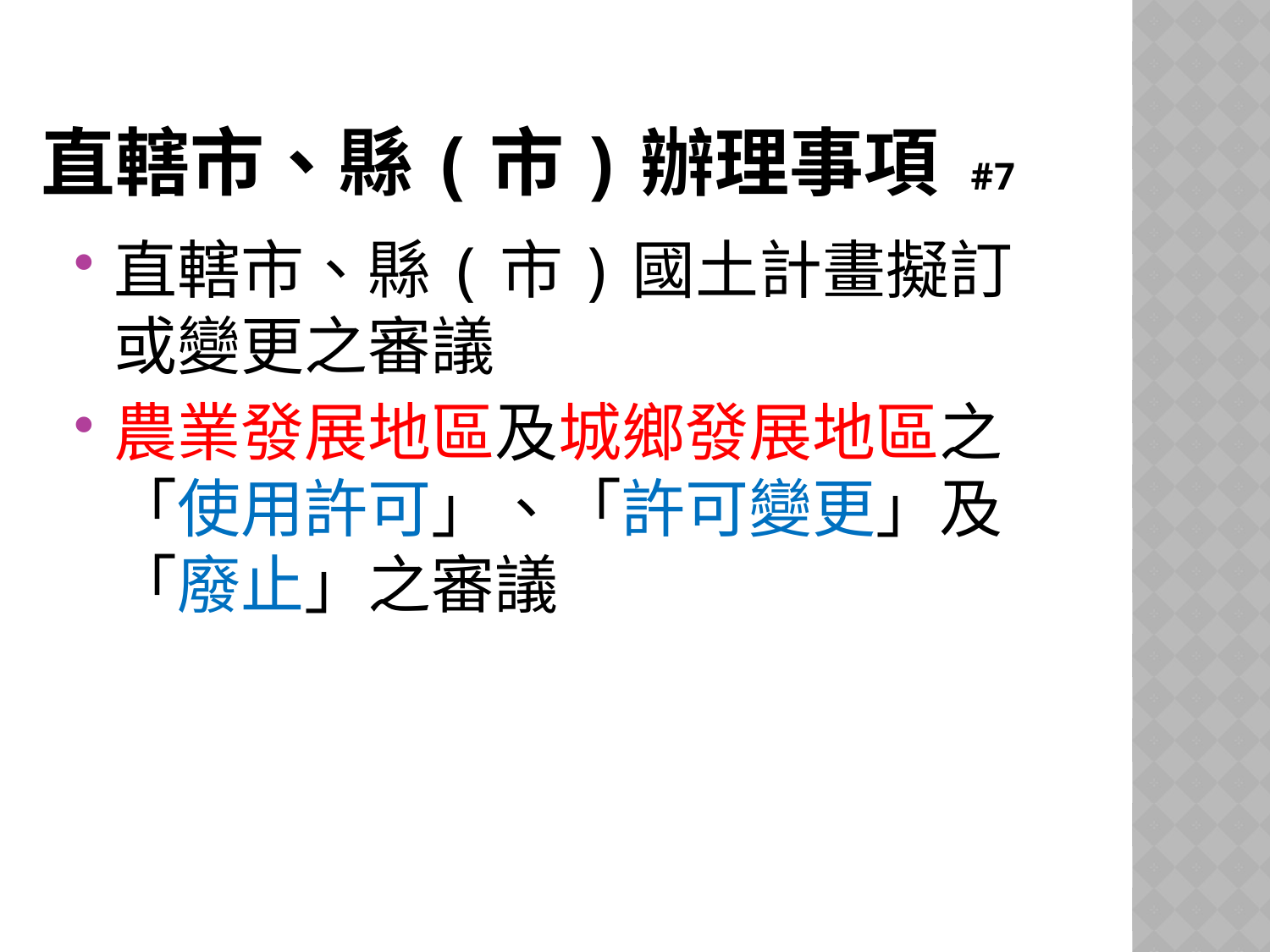

# 直轄市、縣(市)辦理事項 #7
直轄市、縣(市)國土計畫擬訂或變更之審議
農業發展地區及城鄉發展地區之「使用許可」、「許可變更」及「廢止」之審議